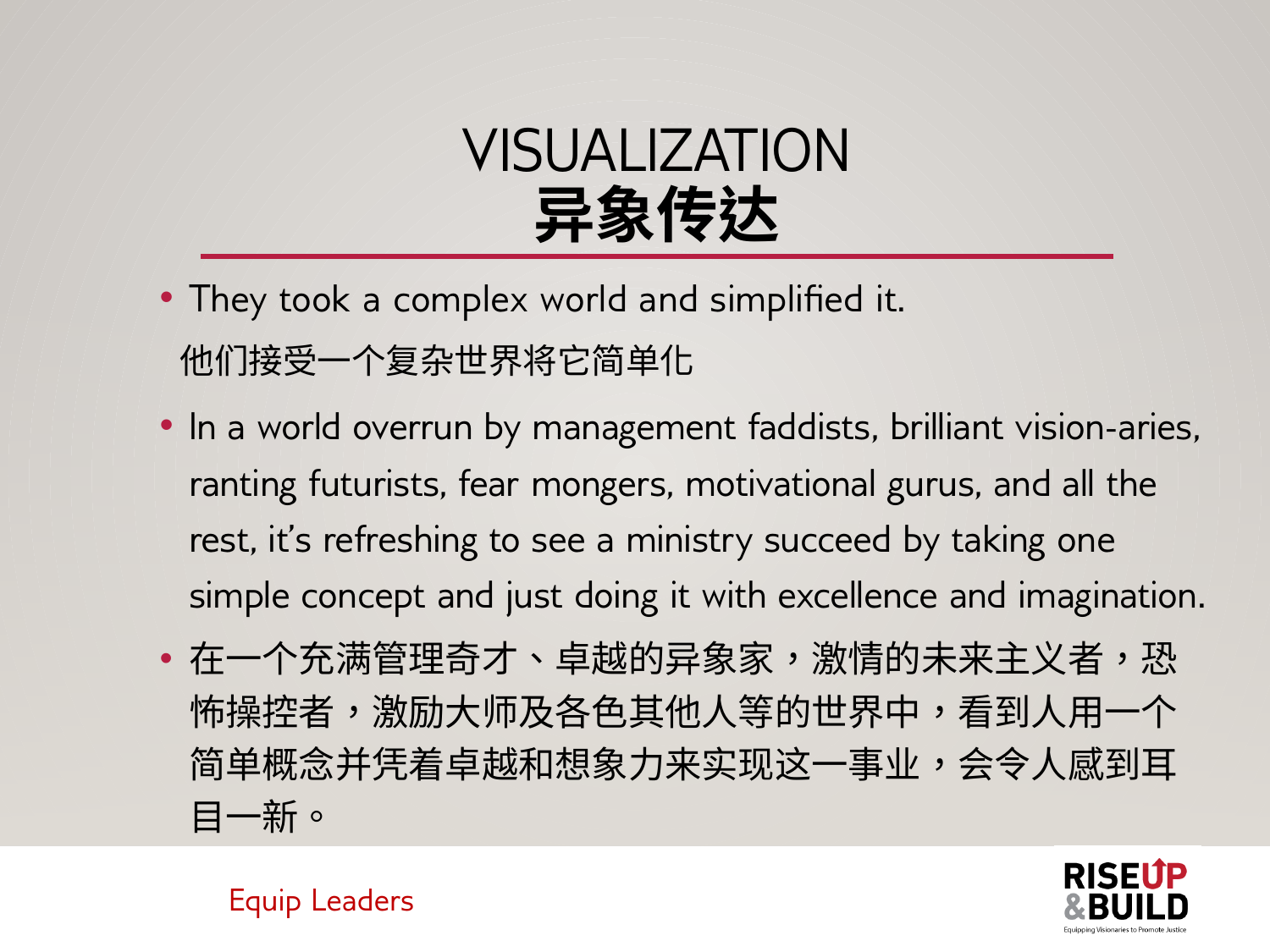

# Visualization 异象传达
They took a complex world and simplified it.
  他们接受一个复杂世界将它简单化
In a world overrun by management faddists, brilliant vision-aries, ranting futurists, fear mongers, motivational gurus, and all the rest, it’s refreshing to see a ministry succeed by taking one simple concept and just doing it with excellence and imagination.
在一个充满管理奇才、卓越的异象家，激情的未来主义者，恐怖操控者，激励大师及各色其他人等的世界中，看到人用一个简单概念并凭着卓越和想象力来实现这一事业，会令人感到耳目一新。

Equip Leaders